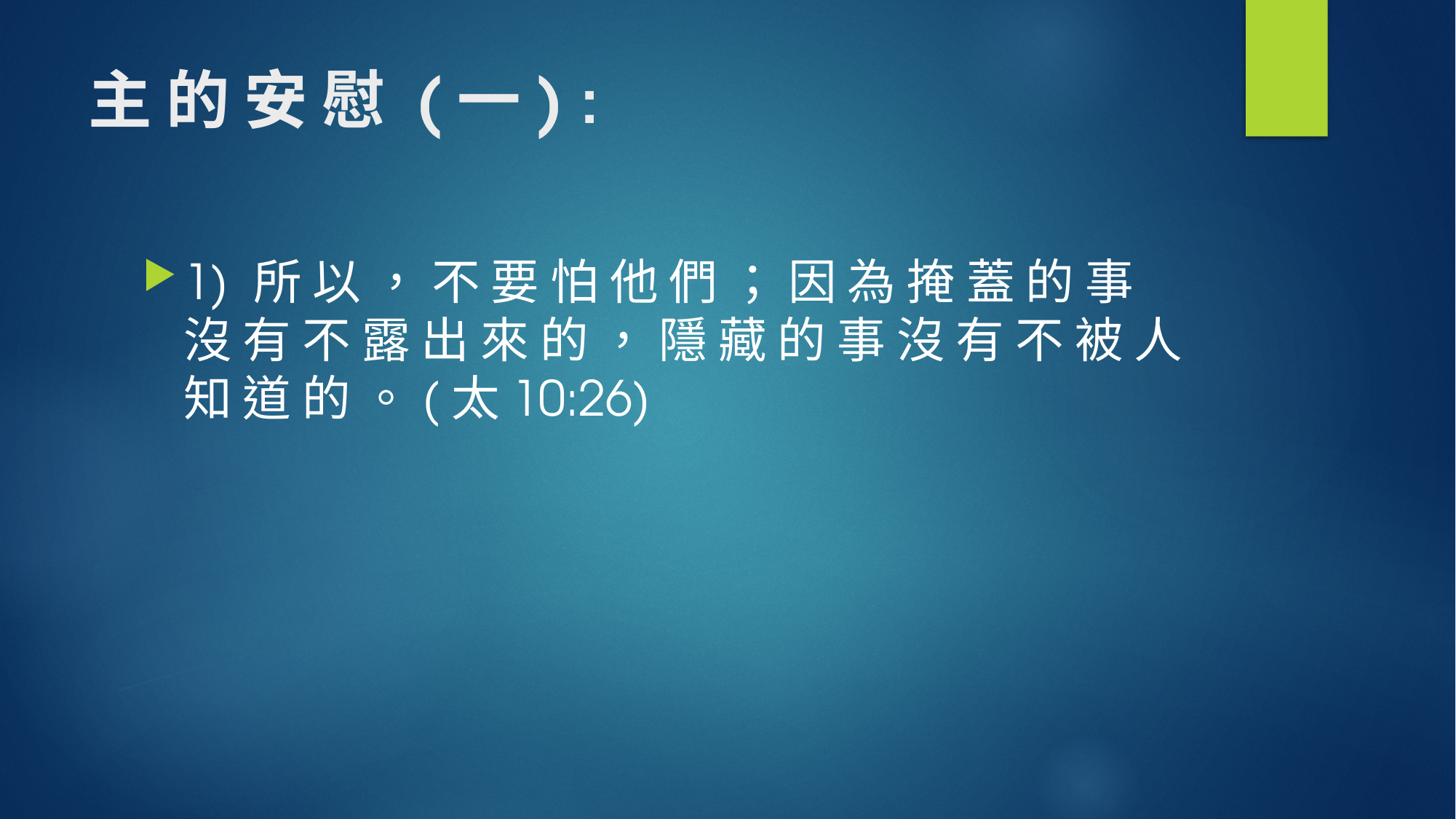

# 主 的 安 慰 (一) :
1) 所 以 ， 不 要 怕 他 們 ； 因 為 掩 蓋 的 事 沒 有 不 露 出 來 的 ， 隱 藏 的 事 沒 有 不 被 人 知 道 的 。(太10:26)